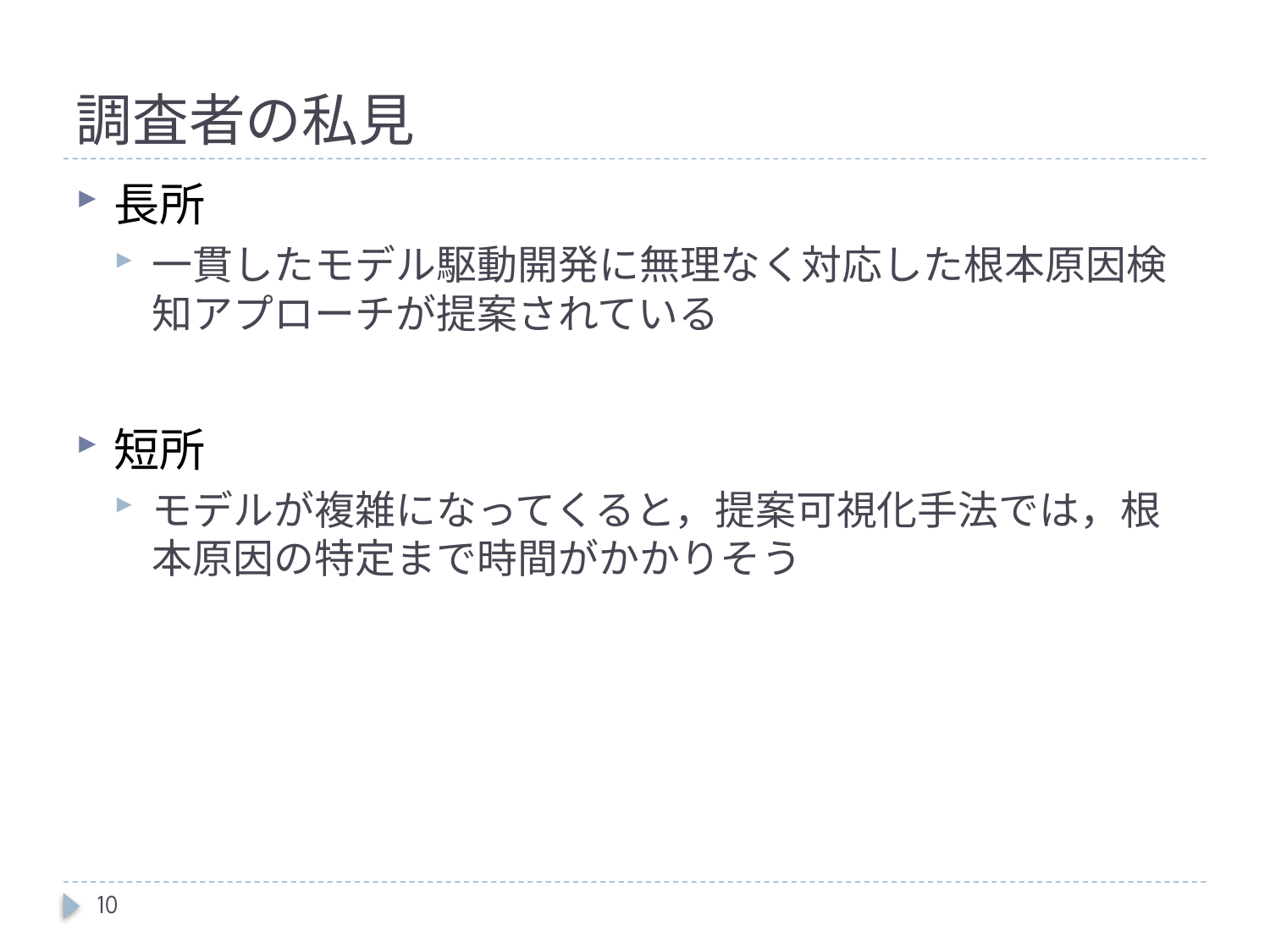

# 調査者の私見
長所
一貫したモデル駆動開発に無理なく対応した根本原因検知アプローチが提案されている

短所
モデルが複雑になってくると，提案可視化手法では，根本原因の特定まで時間がかかりそう

10